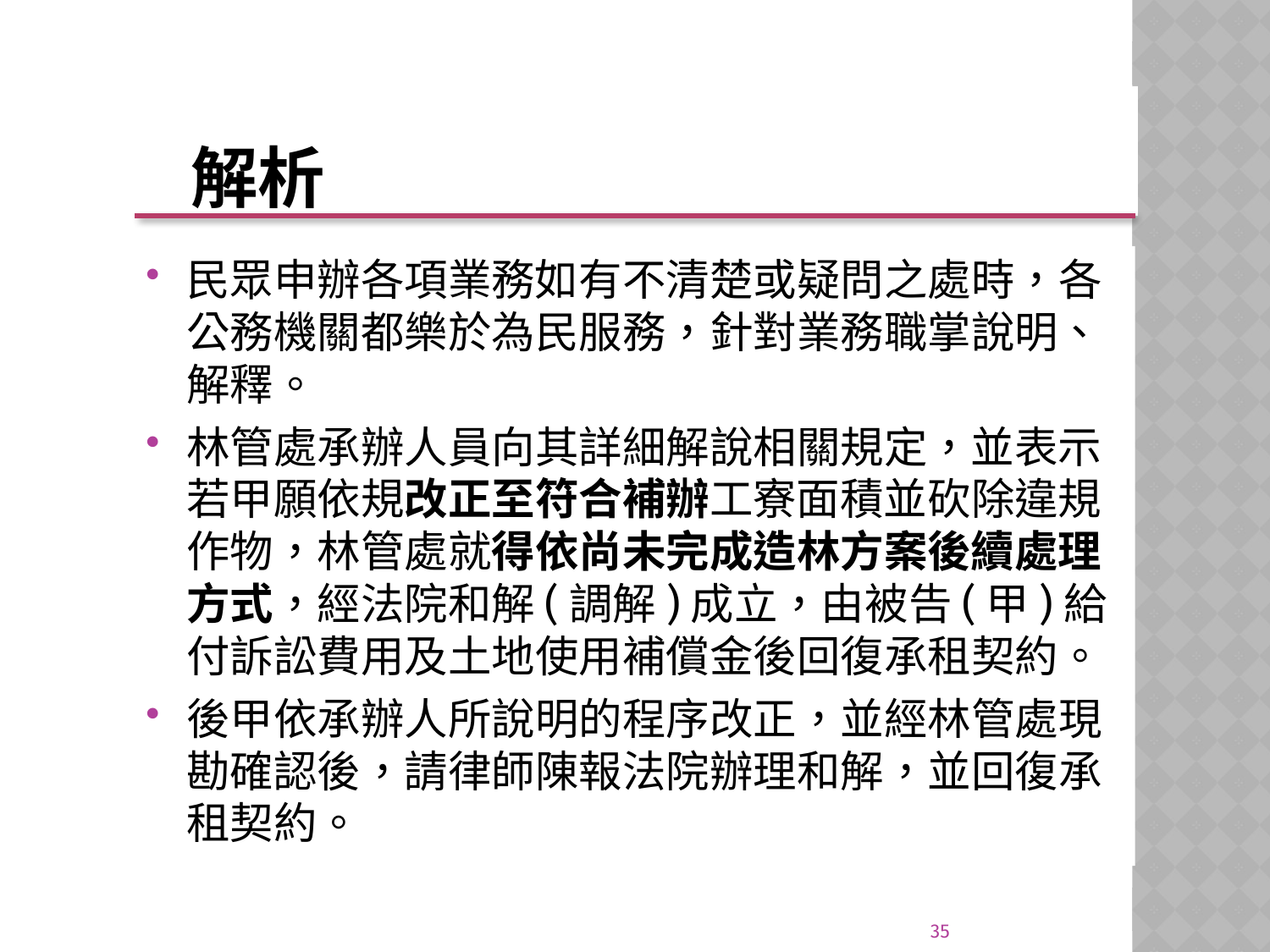

# 解析
民眾申辦各項業務如有不清楚或疑問之處時，各公務機關都樂於為民服務，針對業務職掌說明、解釋。
林管處承辦人員向其詳細解說相關規定，並表示若甲願依規改正至符合補辦工寮面積並砍除違規作物，林管處就得依尚未完成造林方案後續處理方式，經法院和解(調解)成立，由被告(甲)給付訴訟費用及土地使用補償金後回復承租契約。
後甲依承辦人所說明的程序改正，並經林管處現勘確認後，請律師陳報法院辦理和解，並回復承租契約。
35